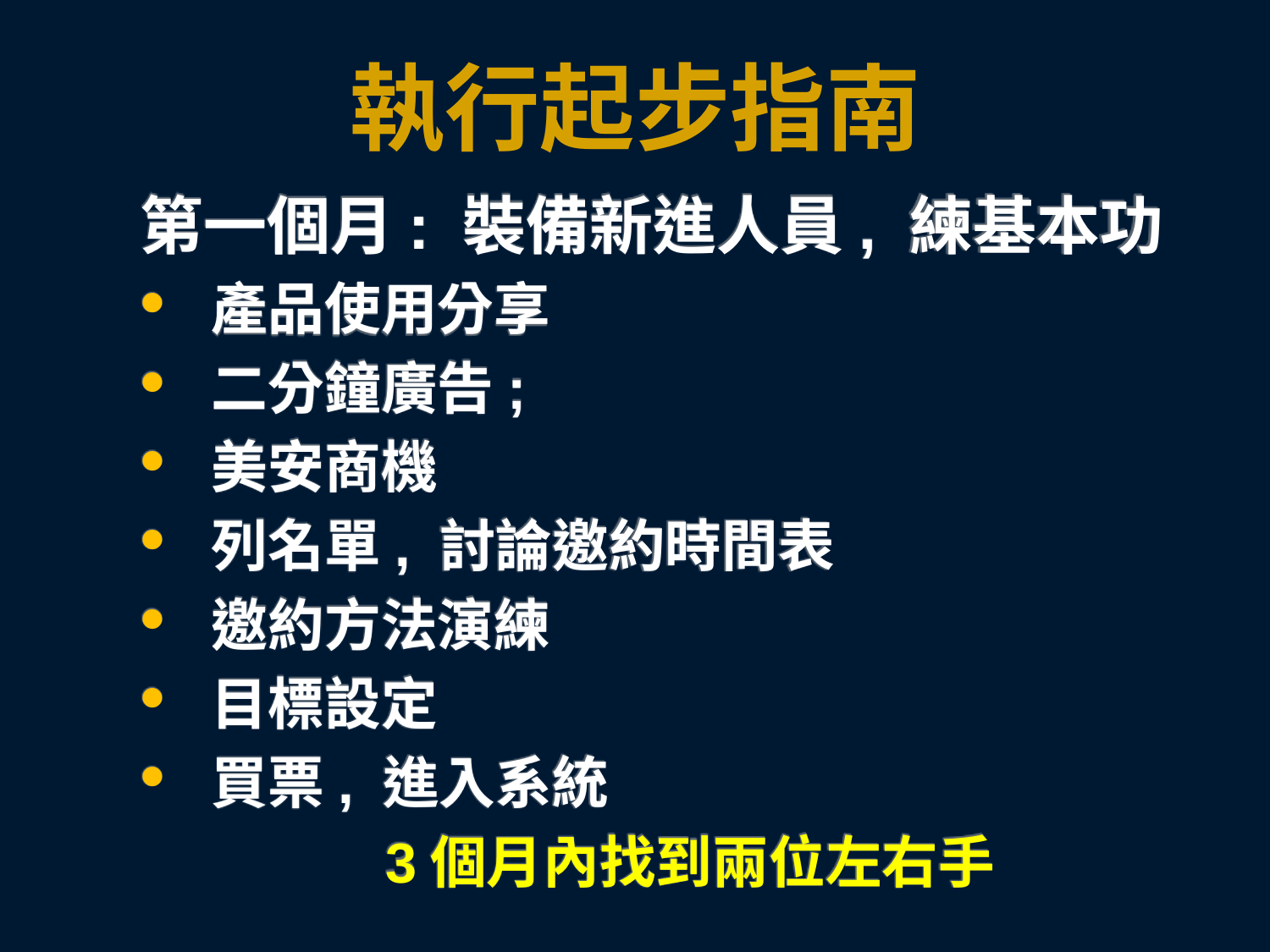

執行起步指南
第一個月: 裝備新進人員, 練基本功
產品使用分享
二分鐘廣告;
美安商機
列名單, 討論邀約時間表
邀約方法演練
目標設定
買票, 進入系統
3個月內找到兩位左右手